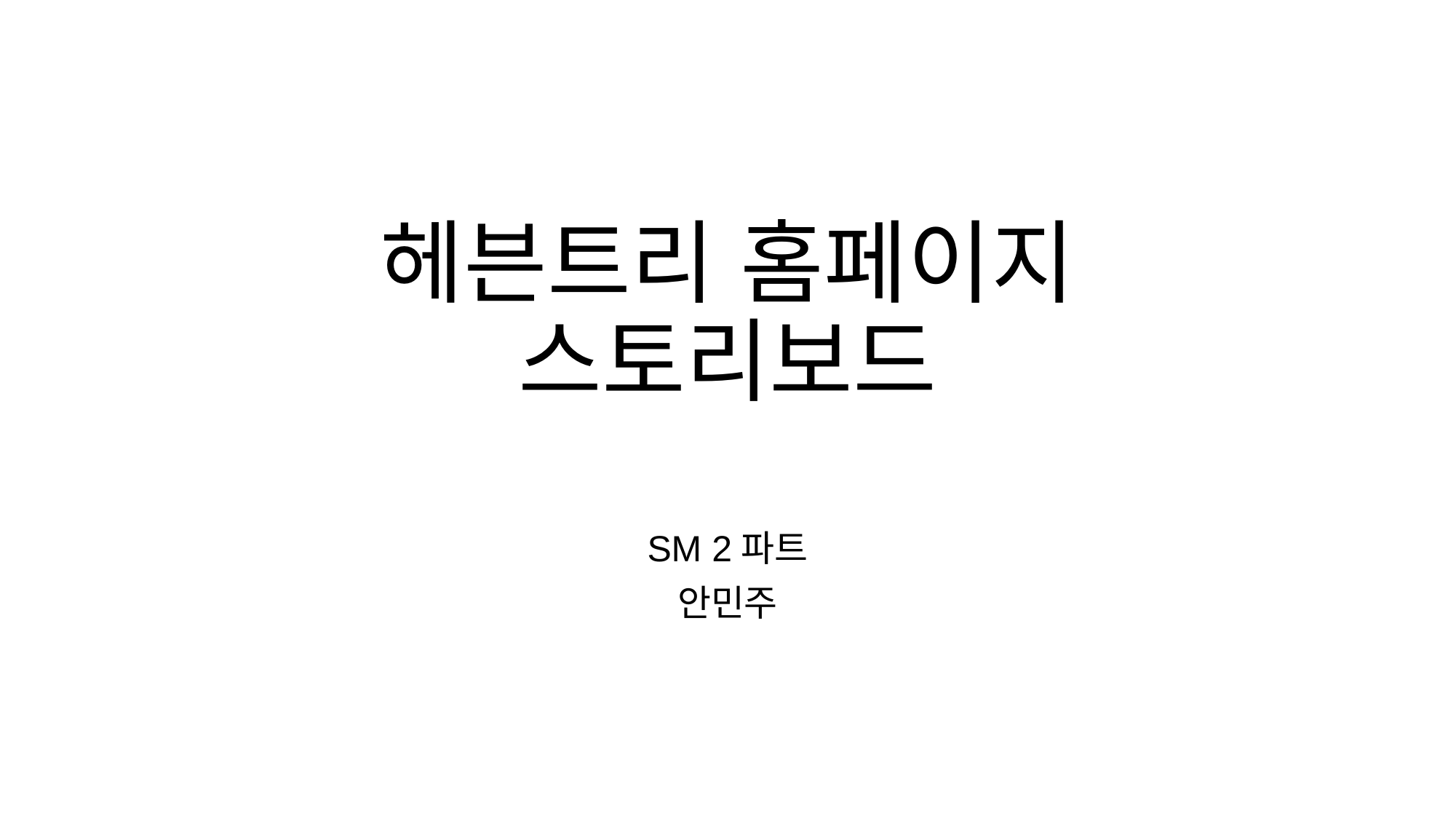

# 헤븐트리 홈페이지 스토리보드
SM 2파트
안민주